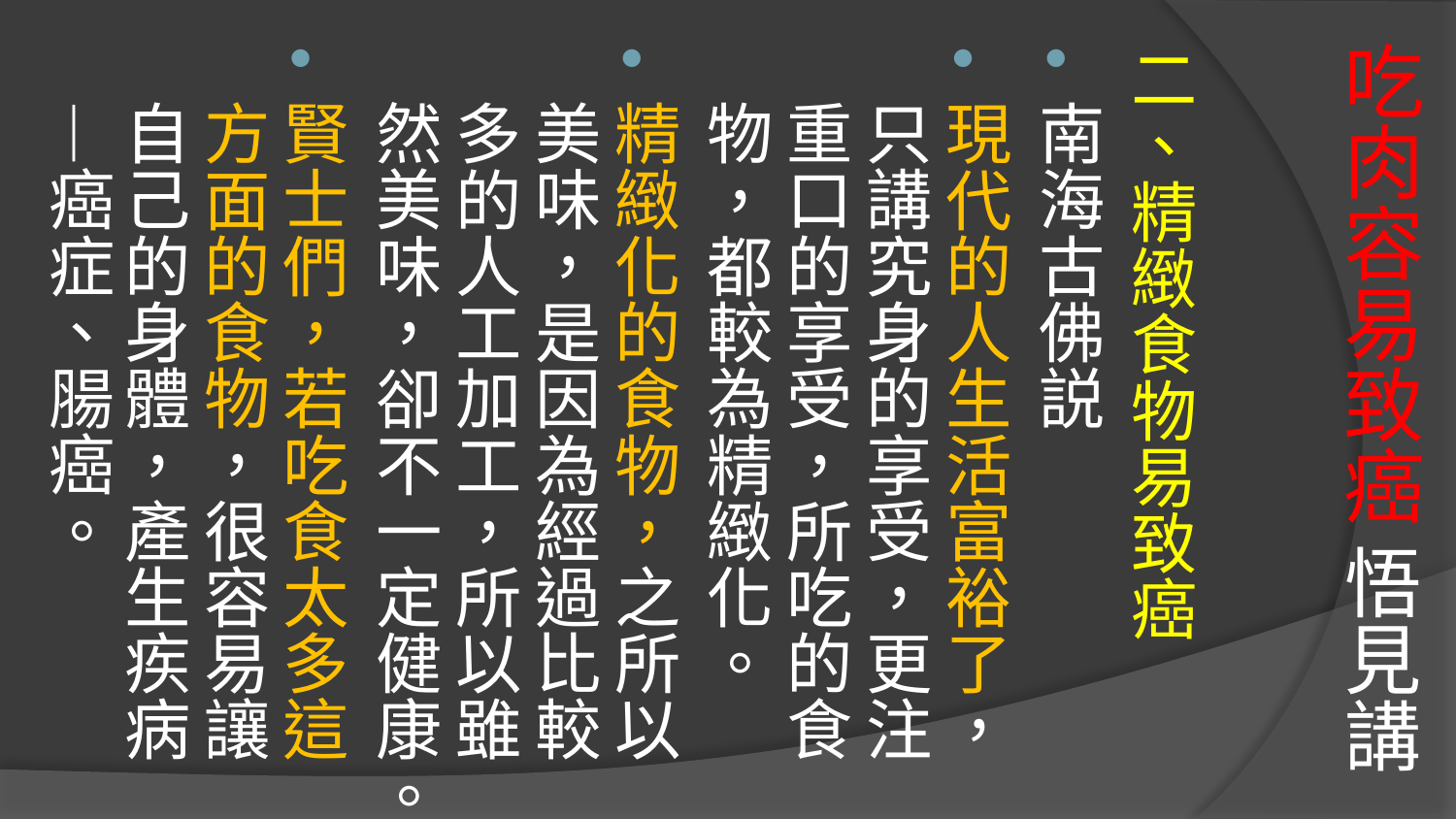

# 吃肉容易致癌 悟見講
二、精緻食物易致癌
南海古佛説
現代的人生活富裕了，只講究身的享受，更注重口的享受，所吃的食物，都較為精緻化。
精緻化的食物，之所以美味，是因為經過比較多的人工加工，所以雖然美味，卻不一定健康。
賢士們，若吃食太多這方面的食物，很容易讓自己的身體，產生疾病―癌症、腸癌。